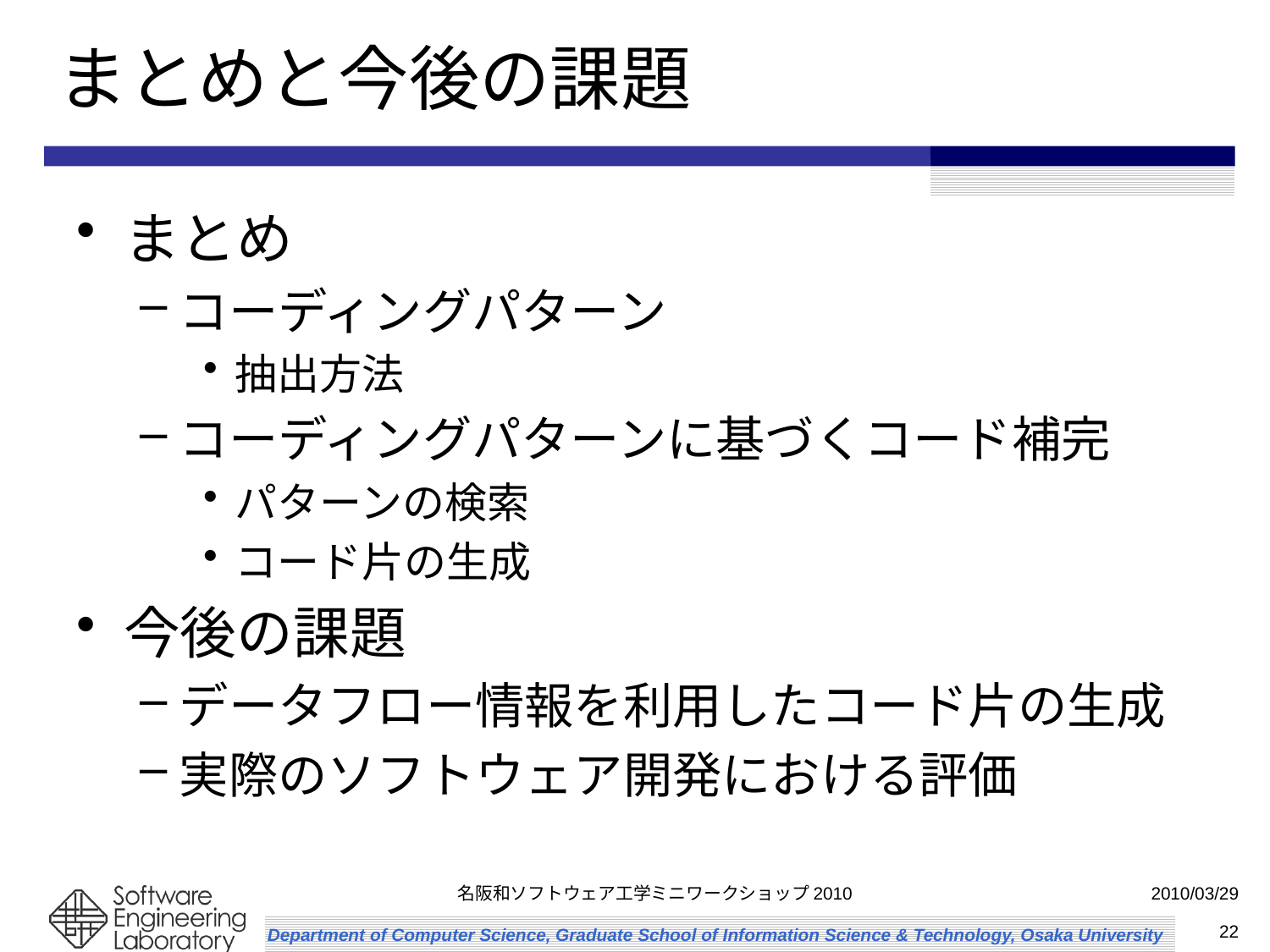

# まとめと今後の課題
まとめ
コーディングパターン
抽出方法
コーディングパターンに基づくコード補完
パターンの検索
コード片の生成
今後の課題
データフロー情報を利用したコード片の生成
実際のソフトウェア開発における評価
名阪和ソフトウェア工学ミニワークショップ2010
2010/03/29
22